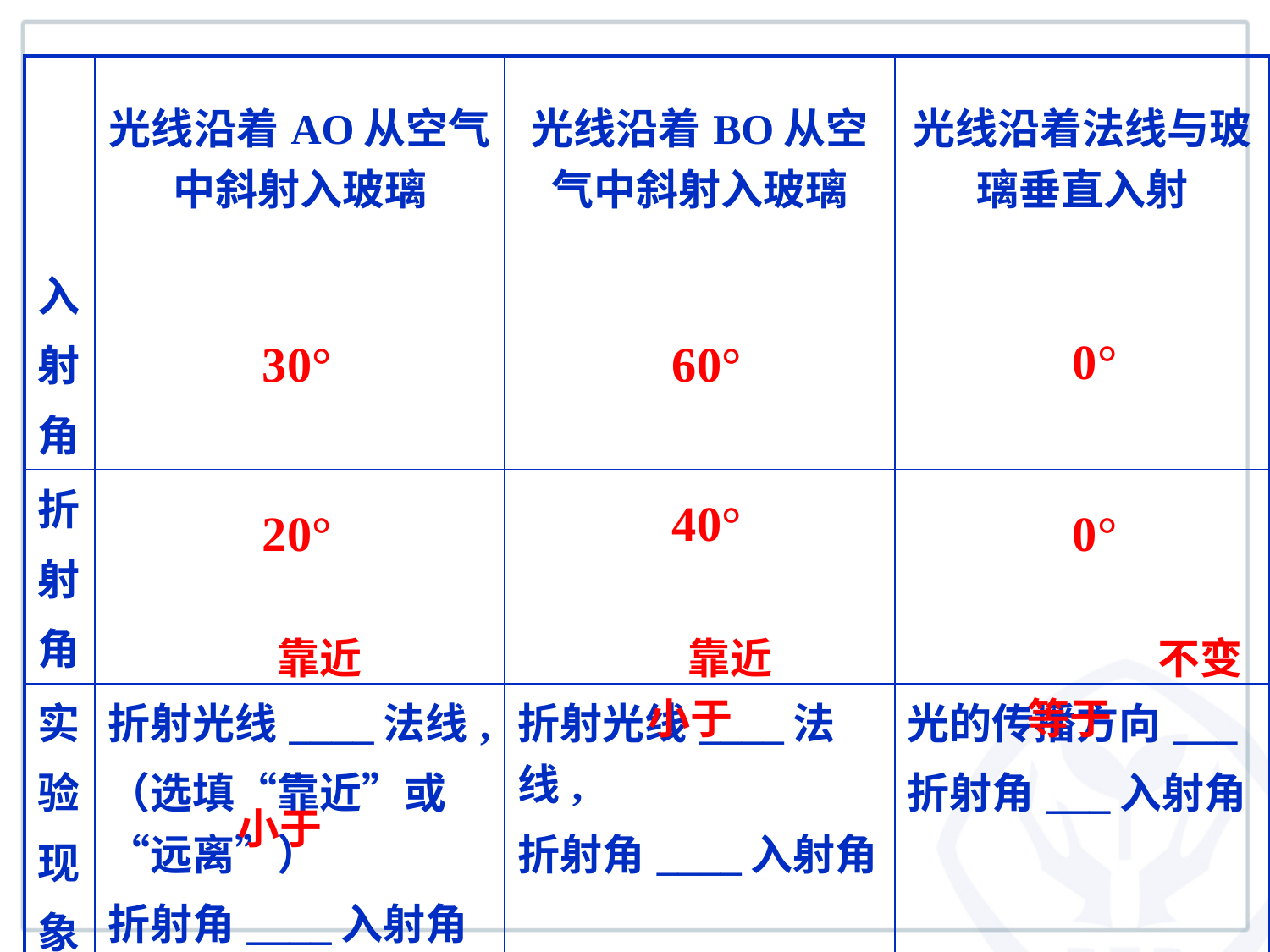

|  | 光线沿着AO从空气中斜射入玻璃 | 光线沿着BO从空气中斜射入玻璃 | 光线沿着法线与玻璃垂直入射 |
| --- | --- | --- | --- |
| 入 射 角 |  |  |  |
| 折 射 角 |  |  |  |
| 实 验 现 象 | 折射光线\_\_\_\_法线, （选填“靠近”或“远离”） 折射角\_\_\_\_入射角 | 折射光线\_\_\_\_法线, 折射角\_\_\_\_入射角 | 光的传播方向\_\_\_ 折射角\_\_\_入射角 |
0°
30°
60°
40°
20°
0°
靠近
靠近
不变
小于
等于
小于